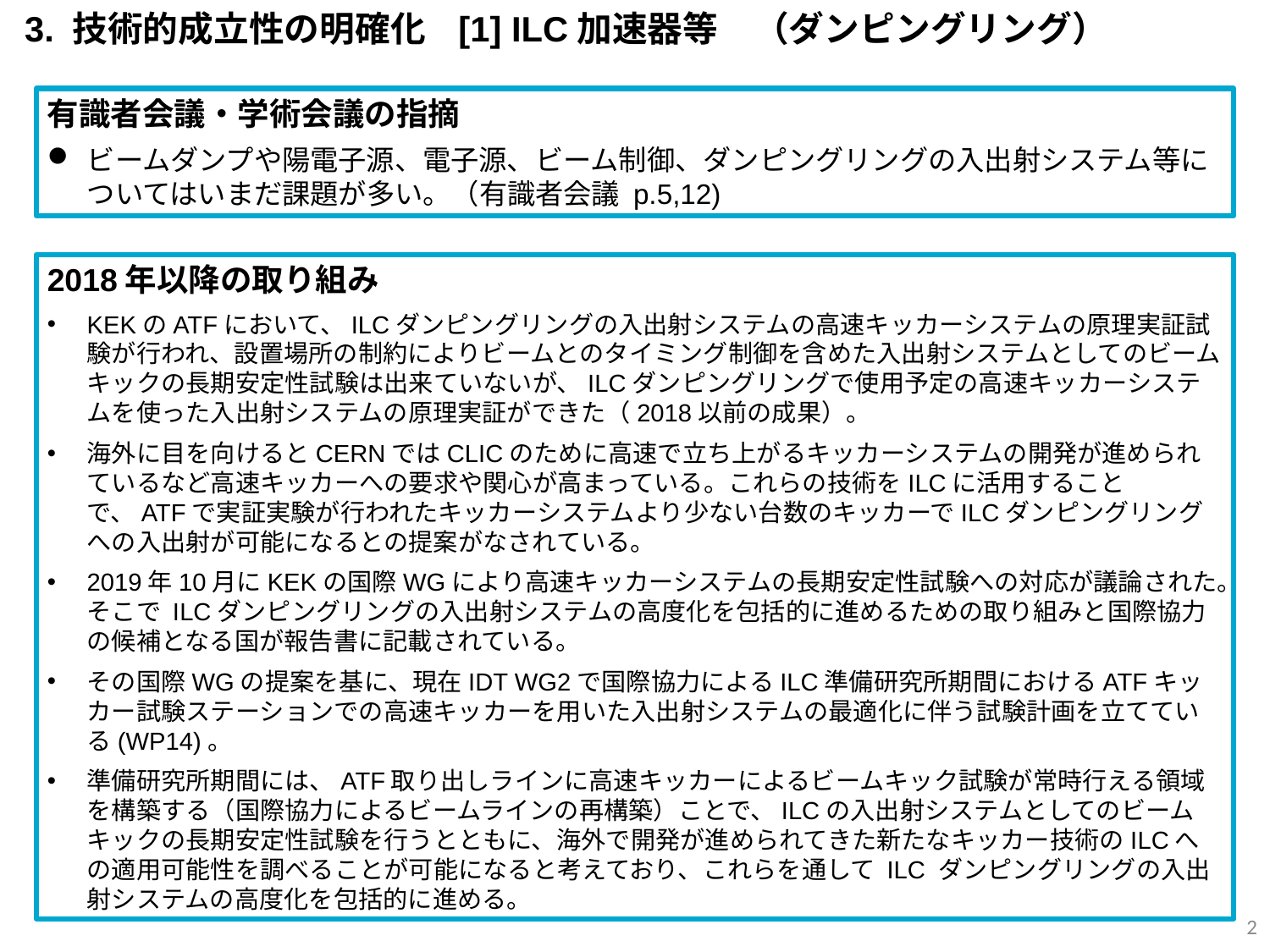

3. 技術的成立性の明確化   [1] ILC加速器等　（ダンピングリング）
有識者会議・学術会議の指摘
ビームダンプや陽電子源、電子源、ビーム制御、ダンピングリングの入出射システム等についてはいまだ課題が多い。（有識者会議 p.5,12)
2018年以降の取り組み
KEKのATFにおいて、ILCダンピングリングの入出射システムの高速キッカーシステムの原理実証試験が行われ、設置場所の制約によりビームとのタイミング制御を含めた入出射システムとしてのビームキックの長期安定性試験は出来ていないが、ILCダンピングリングで使用予定の高速キッカーシステムを使った入出射システムの原理実証ができた（2018以前の成果）。
海外に目を向けるとCERNではCLICのために高速で立ち上がるキッカーシステムの開発が進められているなど高速キッカーへの要求や関心が高まっている。これらの技術をILCに活用することで、ATFで実証実験が行われたキッカーシステムより少ない台数のキッカーでILCダンピングリングへの入出射が可能になるとの提案がなされている。
2019年10月にKEKの国際WGにより高速キッカーシステムの長期安定性試験への対応が議論された。そこで ILCダンピングリングの入出射システムの高度化を包括的に進めるための取り組みと国際協力の候補となる国が報告書に記載されている。
その国際WGの提案を基に、現在IDT WG2で国際協力によるILC準備研究所期間におけるATFキッカー試験ステーションでの高速キッカーを用いた入出射システムの最適化に伴う試験計画を立てている(WP14)。
準備研究所期間には、ATF取り出しラインに高速キッカーによるビームキック試験が常時行える領域を構築する（国際協力によるビームラインの再構築）ことで、ILCの入出射システムとしてのビームキックの長期安定性試験を行うとともに、海外で開発が進められてきた新たなキッカー技術のILCへの適用可能性を調べることが可能になると考えており、これらを通して ILC ダンピングリングの入出射システムの高度化を包括的に進める。
2